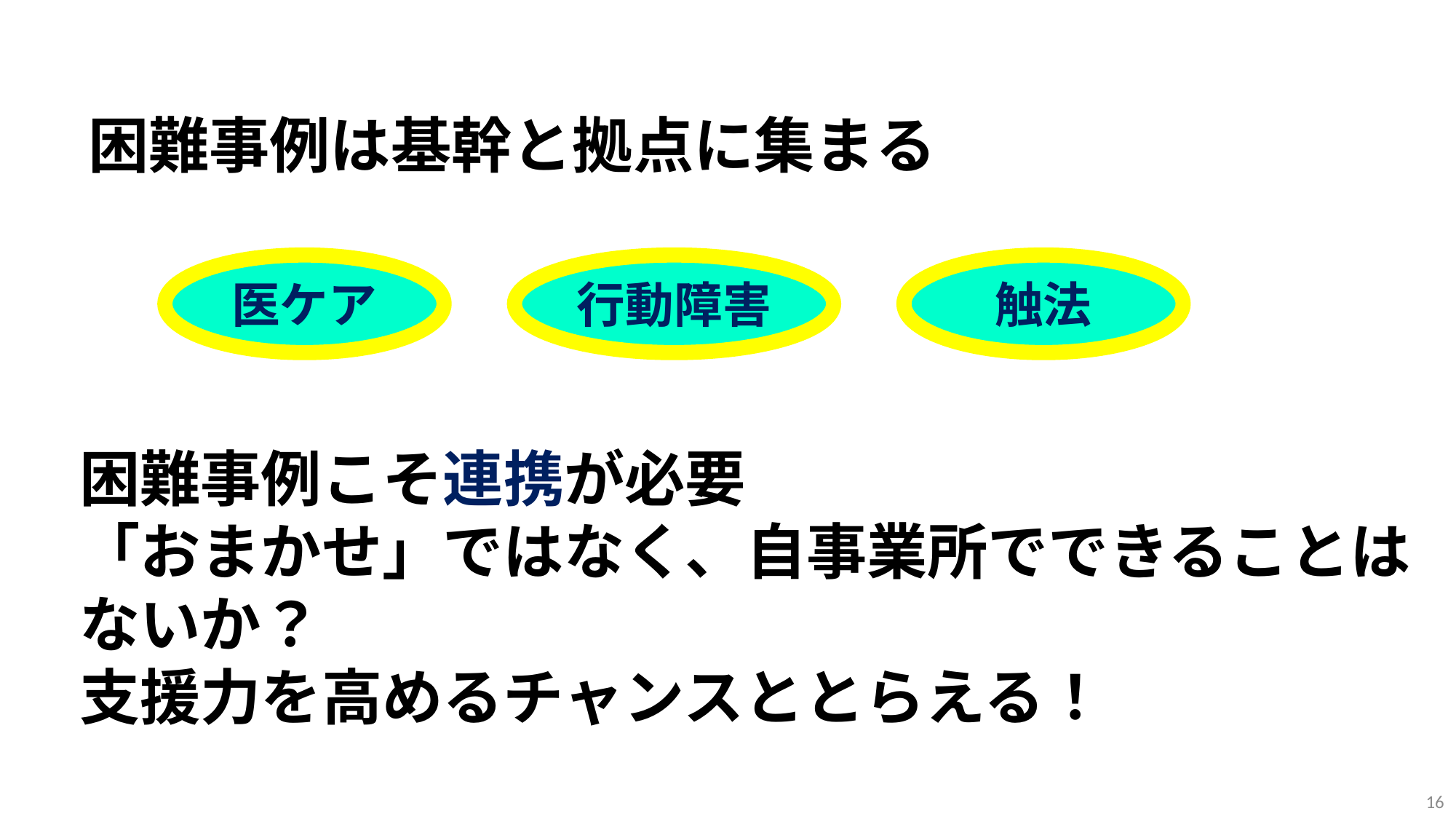

困難事例は基幹と拠点に集まる
行動障害
触法
医ケア
困難事例こそ連携が必要
「おまかせ」ではなく、自事業所でできることはないか？
支援力を高めるチャンスととらえる！
16